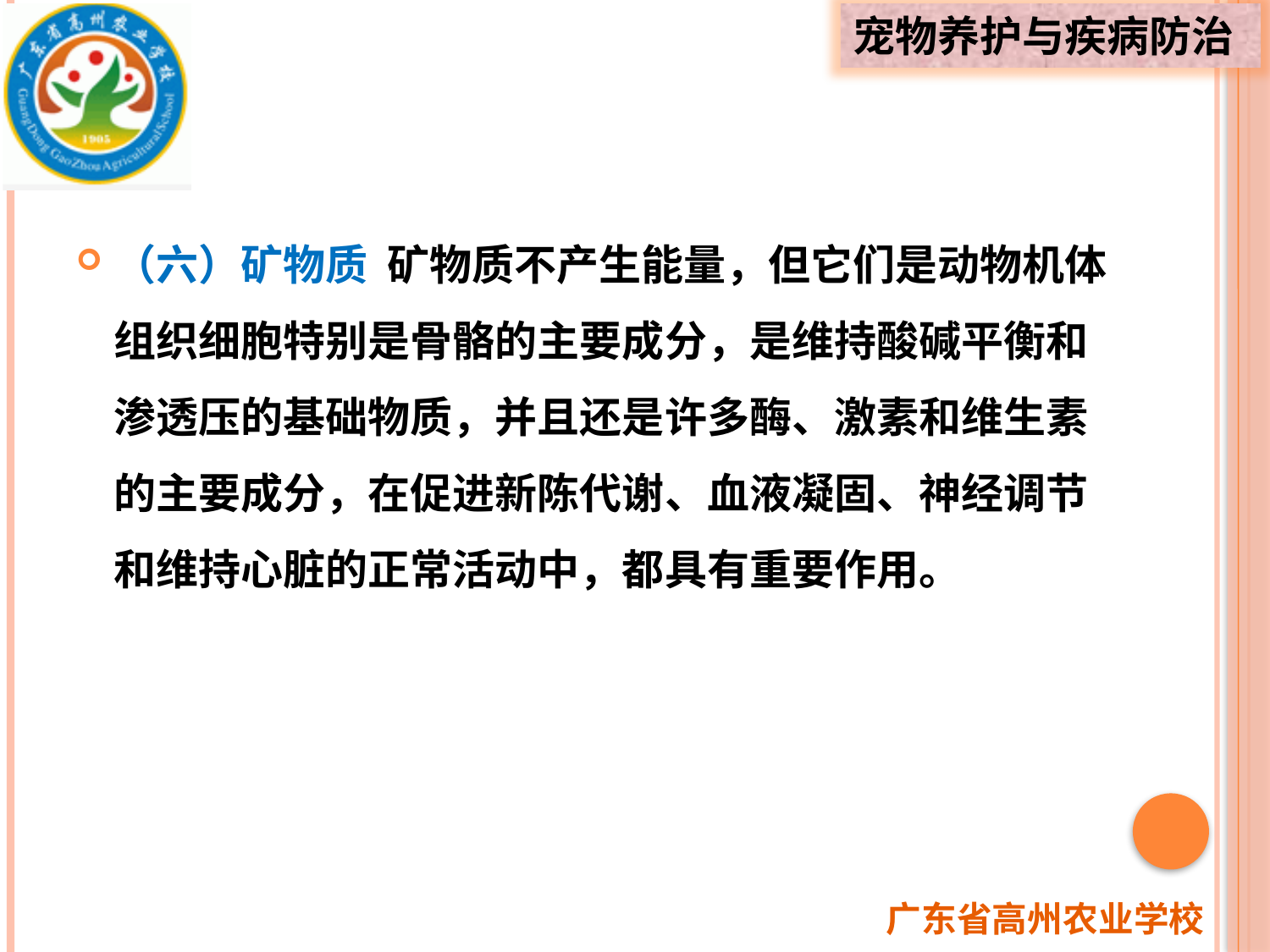

（六）矿物质  矿物质不产生能量，但它们是动物机体组织细胞特别是骨骼的主要成分，是维持酸碱平衡和渗透压的基础物质，并且还是许多酶、激素和维生素的主要成分，在促进新陈代谢、血液凝固、神经调节和维持心脏的正常活动中，都具有重要作用。